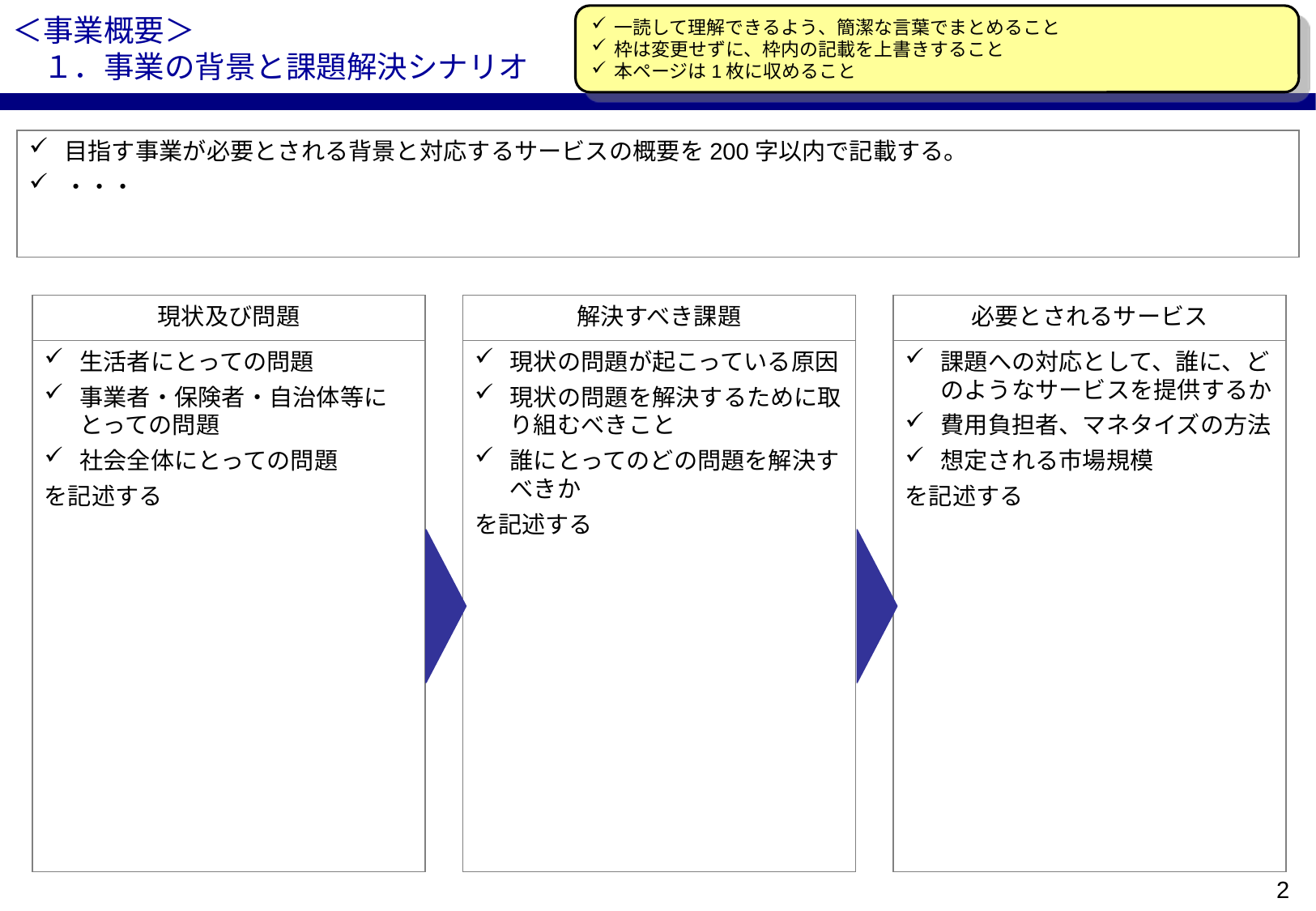

一読して理解できるよう、簡潔な言葉でまとめること
枠は変更せずに、枠内の記載を上書きすること
本ページは1枚に収めること
＜事業概要＞
　１．事業の背景と課題解決シナリオ
目指す事業が必要とされる背景と対応するサービスの概要を200字以内で記載する。
・・・
現状及び問題
解決すべき課題
必要とされるサービス
生活者にとっての問題
事業者・保険者・自治体等にとっての問題
社会全体にとっての問題
を記述する
現状の問題が起こっている原因
現状の問題を解決するために取り組むべきこと
誰にとってのどの問題を解決すべきか
を記述する
課題への対応として、誰に、どのようなサービスを提供するか
費用負担者、マネタイズの方法
想定される市場規模
を記述する